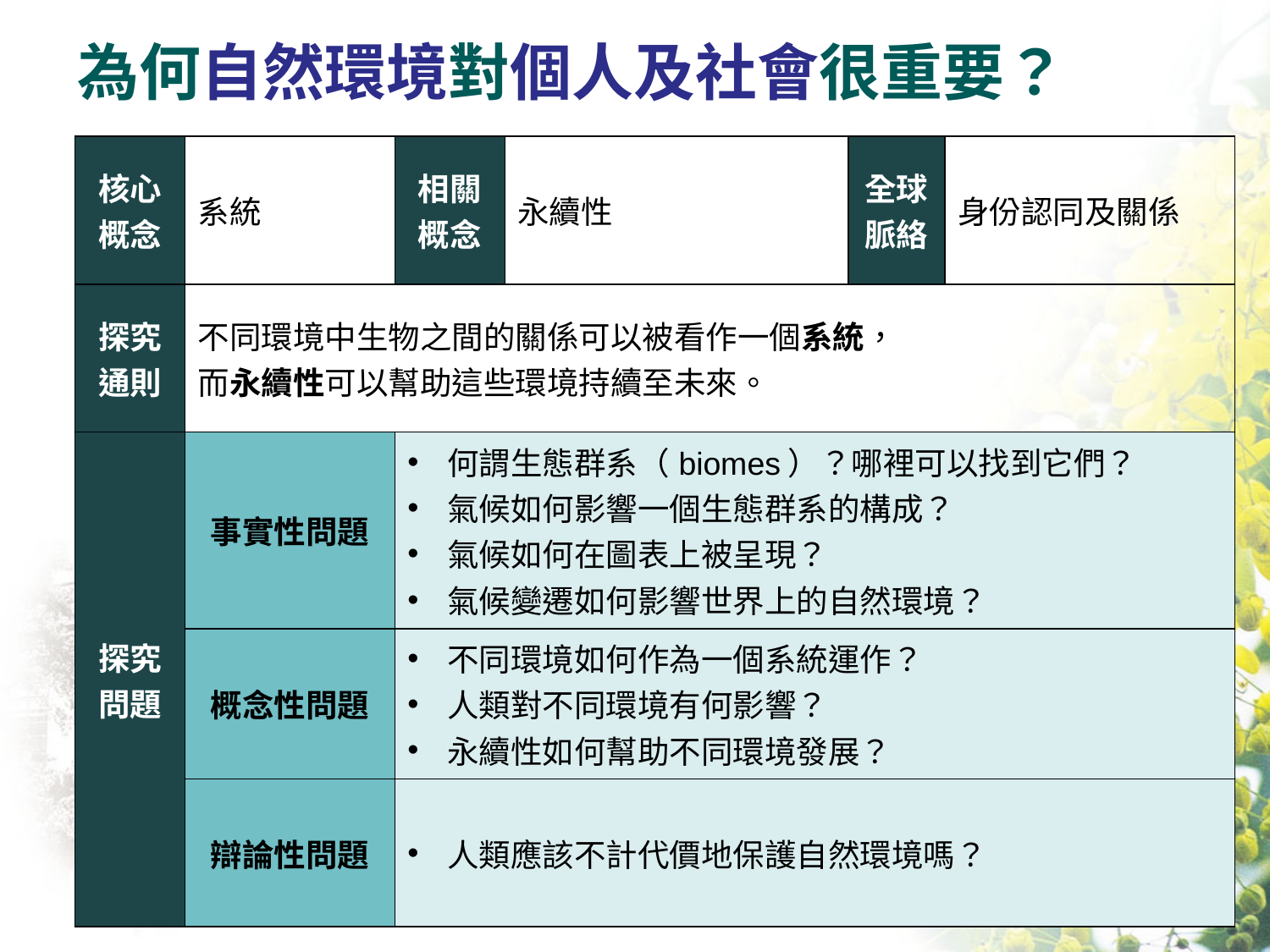

# 為何自然環境對個人及社會很重要？
| 核心概念 | 系統 | 相關概念 | 永續性 | 全球脈絡 | 身份認同及關係 |
| --- | --- | --- | --- | --- | --- |
| 探究通則 | 不同環境中生物之間的關係可以被看作一個系統， 而永續性可以幫助這些環境持續至未來。 |  |  |  |  |
| 探究問題 | 事實性問題 | 何謂生態群系（biomes）？哪裡可以找到它們？ 氣候如何影響一個生態群系的構成？ 氣候如何在圖表上被呈現？ 氣候變遷如何影響世界上的自然環境？ |  |  |  |
|  | 概念性問題 | 不同環境如何作為一個系統運作？ 人類對不同環境有何影響？ 永續性如何幫助不同環境發展？ |  |  |  |
|  | 辯論性問題 | 人類應該不計代價地保護自然環境嗎？ |  |  |  |